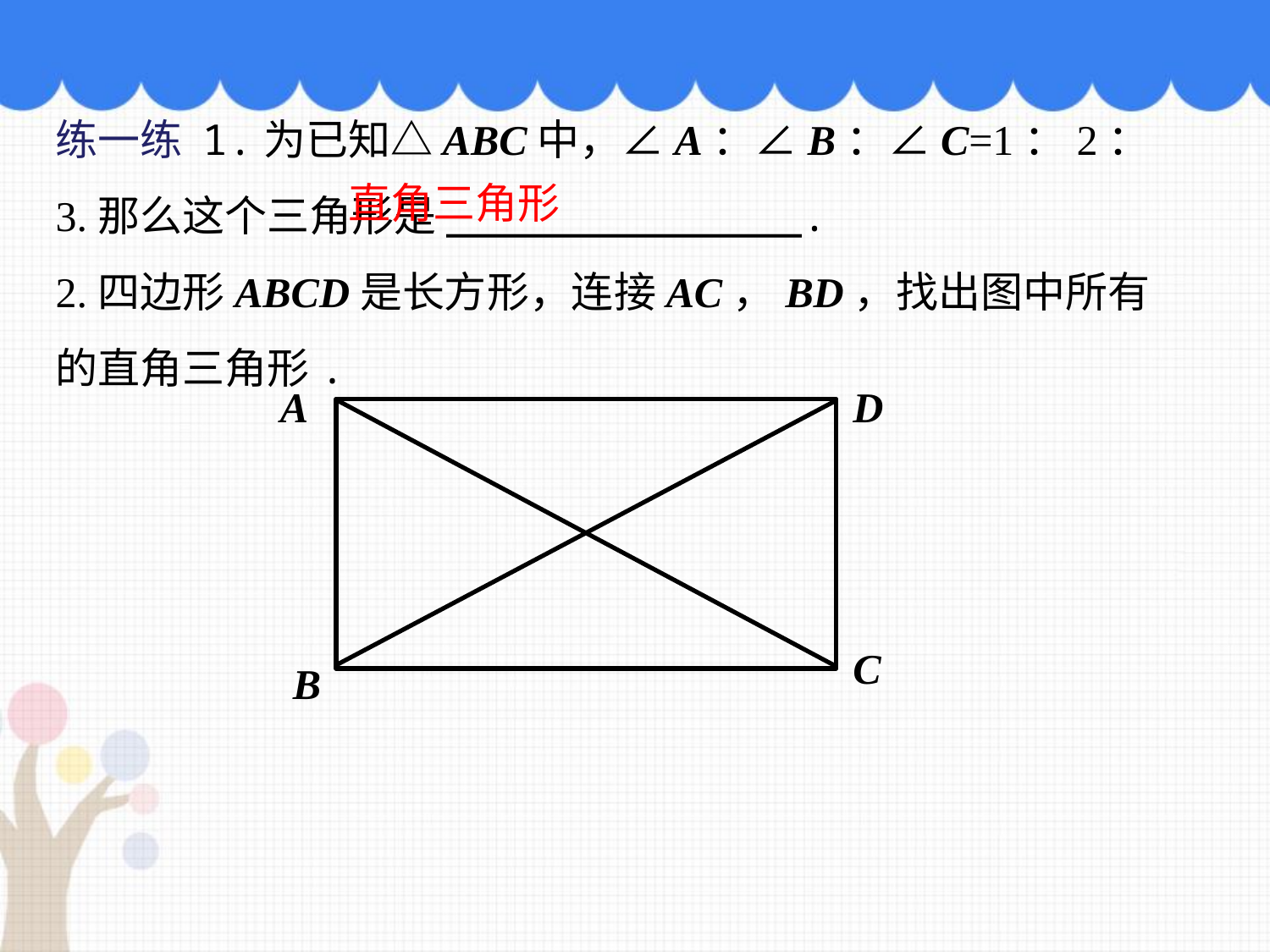

练一练 1.为已知△ABC中，∠A：∠B：∠C=1：2：3.那么这个三角形是______________.
2.四边形ABCD是长方形，连接AC，BD，找出图中所有的直角三角形.
直角三角形
A
D

C
B